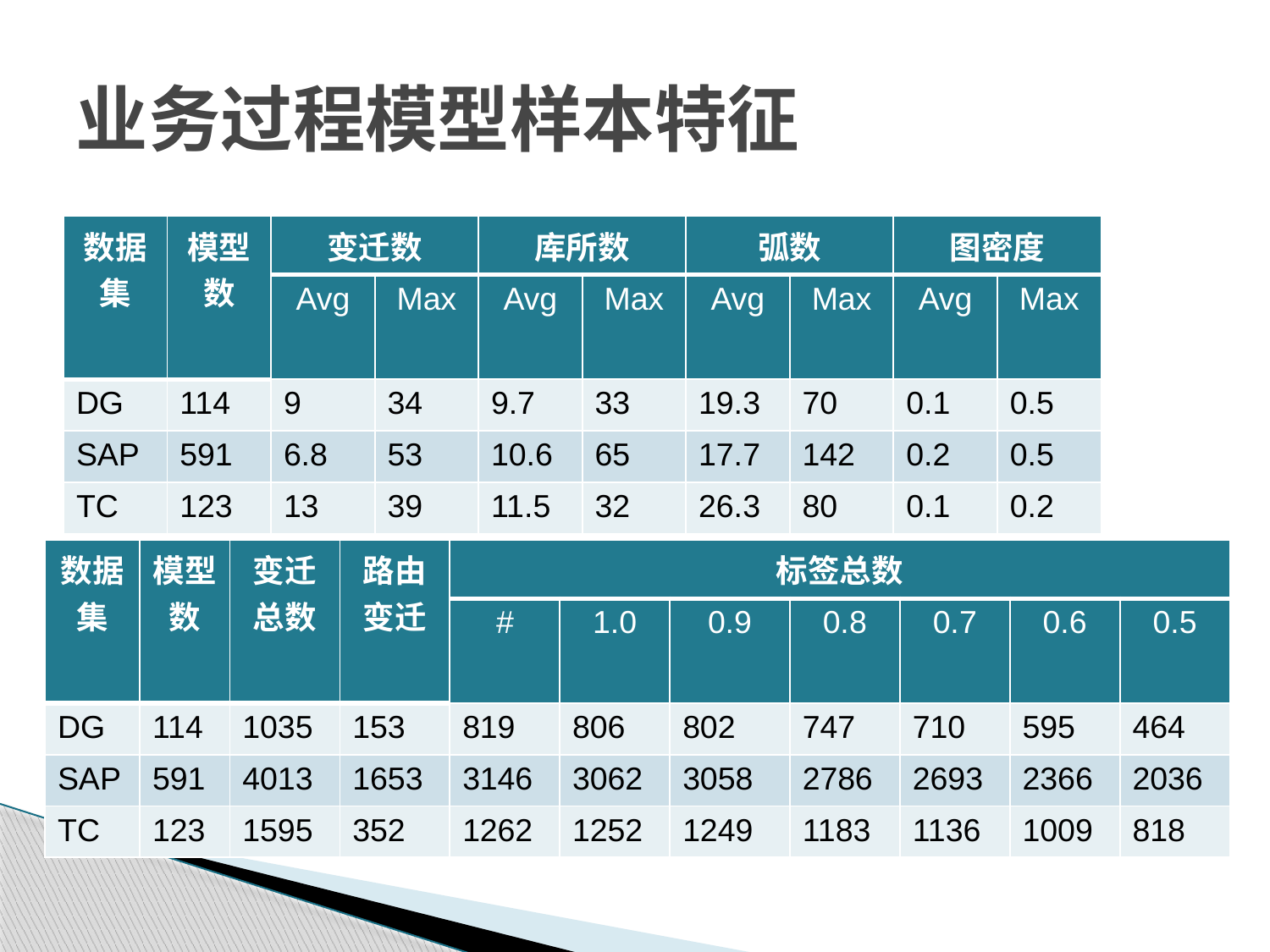

# 业务过程模型样本特征
| 数据集 | 模型数 | 变迁数 |  | 库所数 |  | 弧数 |  | 图密度 |  |
| --- | --- | --- | --- | --- | --- | --- | --- | --- | --- |
|  |  | Avg | Max | Avg | Max | Avg | Max | Avg | Max |
| DG | 114 | 9 | 34 | 9.7 | 33 | 19.3 | 70 | 0.1 | 0.5 |
| SAP | 591 | 6.8 | 53 | 10.6 | 65 | 17.7 | 142 | 0.2 | 0.5 |
| TC | 123 | 13 | 39 | 11.5 | 32 | 26.3 | 80 | 0.1 | 0.2 |
| 数据集 | 模型数 | 变迁总数 | 路由变迁 | 标签总数 |  |  |  |  |  |  |
| --- | --- | --- | --- | --- | --- | --- | --- | --- | --- | --- |
|  |  |  |  | # | 1.0 | 0.9 | 0.8 | 0.7 | 0.6 | 0.5 |
| DG | 114 | 1035 | 153 | 819 | 806 | 802 | 747 | 710 | 595 | 464 |
| SAP | 591 | 4013 | 1653 | 3146 | 3062 | 3058 | 2786 | 2693 | 2366 | 2036 |
| TC | 123 | 1595 | 352 | 1262 | 1252 | 1249 | 1183 | 1136 | 1009 | 818 |